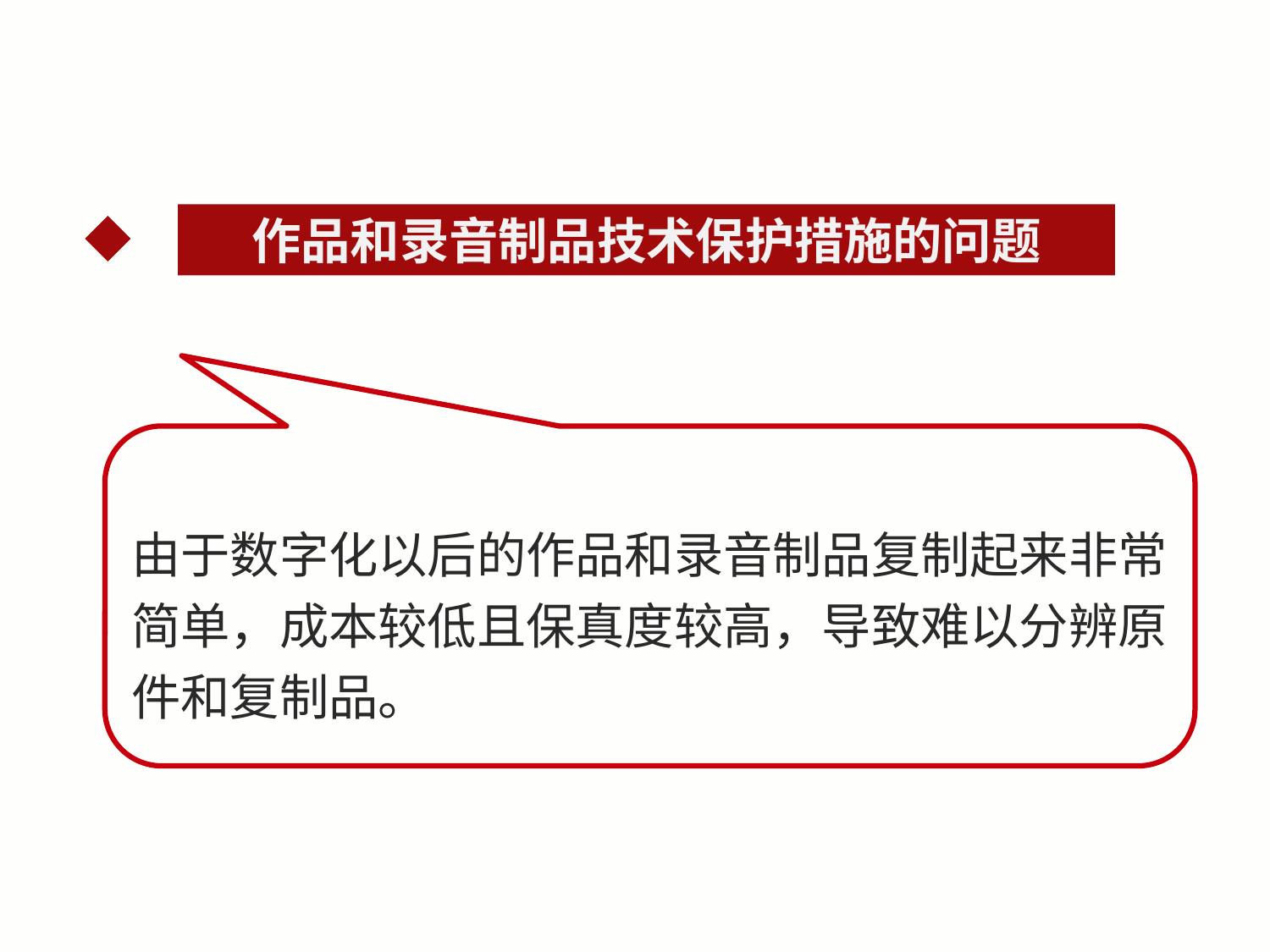

作品和录音制品技术保护措施的问题

由于数字化以后的作品和录音制品复制起来非常简单，成本较低且保真度较高，导致难以分辨原件和复制品。